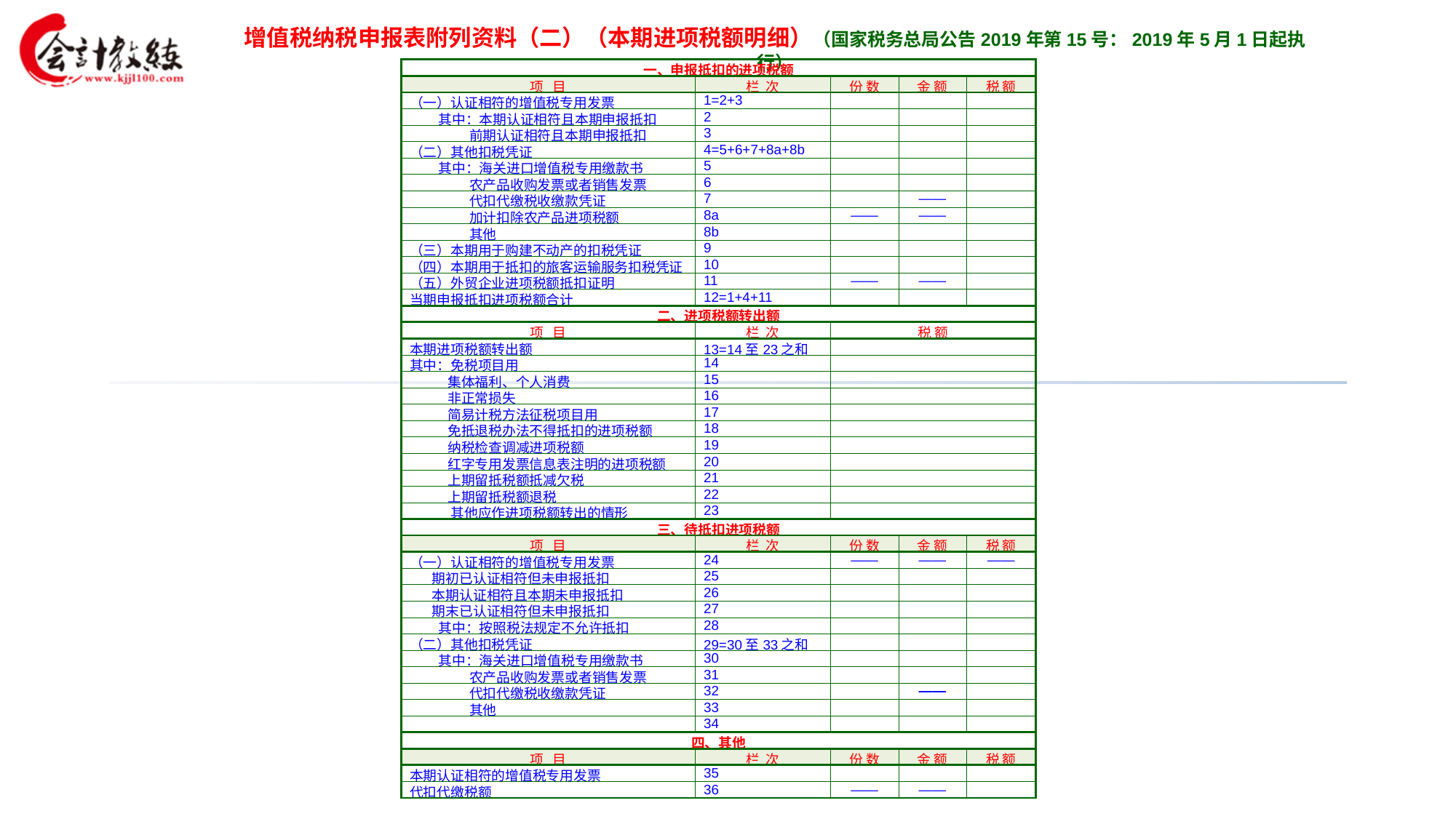

增值税纳税申报表附列资料（二）（本期进项税额明细）（国家税务总局公告2019年第15号：2019年5月1日起执行）
| 一、申报抵扣的进项税额 |  |  |  |  |
| --- | --- | --- | --- | --- |
| 项 目 | 栏 次 | 份 数 | 金 额 | 税 额 |
| （一）认证相符的增值税专用发票 | 1=2+3 |  |  |  |
| 其中：本期认证相符且本期申报抵扣 | 2 |  |  |  |
| 前期认证相符且本期申报抵扣 | 3 |  |  |  |
| （二）其他扣税凭证 | 4=5+6+7+8a+8b |  |  |  |
| 其中：海关进口增值税专用缴款书 | 5 |  |  |  |
| 农产品收购发票或者销售发票 | 6 |  |  |  |
| 代扣代缴税收缴款凭证 | 7 |  | —— |  |
| 加计扣除农产品进项税额 | 8a | —— | —— |  |
| 其他 | 8b |  |  |  |
| （三）本期用于购建不动产的扣税凭证 | 9 |  |  |  |
| （四）本期用于抵扣的旅客运输服务扣税凭证 | 10 |  |  |  |
| （五）外贸企业进项税额抵扣证明 | 11 | —— | —— |  |
| 当期申报抵扣进项税额合计 | 12=1+4+11 |  |  |  |
| 二、进项税额转出额 |  |  |  |  |
| 项 目 | 栏 次 | 税 额 |  |  |
| 本期进项税额转出额 | 13=14至23之和 |  |  |  |
| 其中：免税项目用 | 14 |  |  |  |
| 集体福利、个人消费 | 15 |  |  |  |
| 非正常损失 | 16 |  |  |  |
| 简易计税方法征税项目用 | 17 |  |  |  |
| 免抵退税办法不得抵扣的进项税额 | 18 |  |  |  |
| 纳税检查调减进项税额 | 19 |  |  |  |
| 红字专用发票信息表注明的进项税额 | 20 |  |  |  |
| 上期留抵税额抵减欠税 | 21 |  |  |  |
| 上期留抵税额退税 | 22 |  |  |  |
| 其他应作进项税额转出的情形 | 23 |  |  |  |
| 三、待抵扣进项税额 |  |  |  |  |
| 项 目 | 栏 次 | 份 数 | 金 额 | 税 额 |
| （一）认证相符的增值税专用发票 | 24 | —— | —— | —— |
| 期初已认证相符但未申报抵扣 | 25 |  |  |  |
| 本期认证相符且本期未申报抵扣 | 26 |  |  |  |
| 期末已认证相符但未申报抵扣 | 27 |  |  |  |
| 其中：按照税法规定不允许抵扣 | 28 |  |  |  |
| （二）其他扣税凭证 | 29=30至33之和 |  |  |  |
| 其中：海关进口增值税专用缴款书 | 30 |  |  |  |
| 农产品收购发票或者销售发票 | 31 |  |  |  |
| 代扣代缴税收缴款凭证 | 32 |  | —— |  |
| 其他 | 33 |  |  |  |
|  | 34 |  |  |  |
| 四、其他 |  |  |  |  |
| 项 目 | 栏 次 | 份 数 | 金 额 | 税 额 |
| 本期认证相符的增值税专用发票 | 35 |  |  |  |
| 代扣代缴税额 | 36 | —— | —— |  |